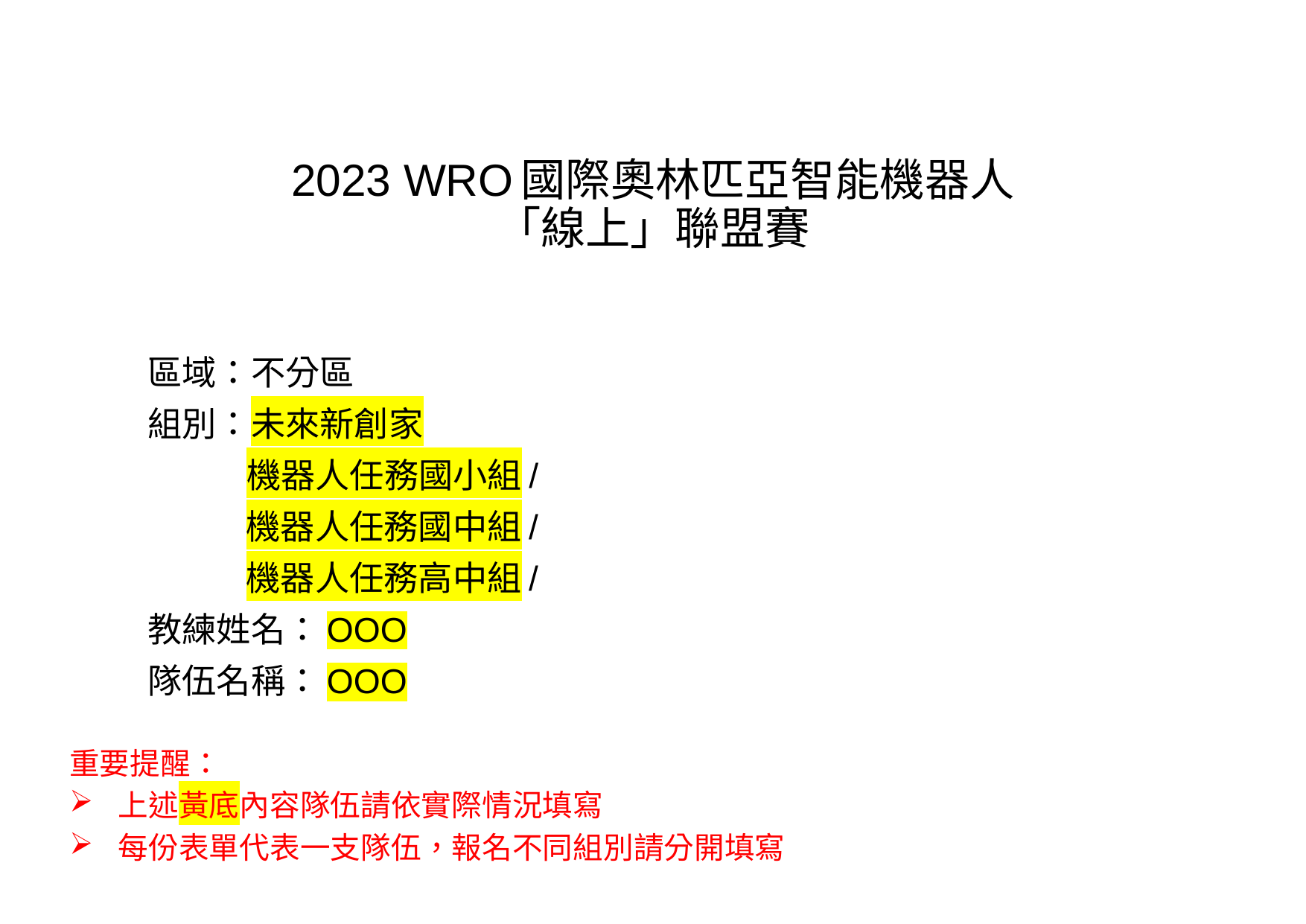

# 2023 WRO國際奧林匹亞智能機器人 「線上」聯盟賽

區域：不分區
組別：未來新創家
機器人任務國小組/
            機器人任務國中組/
            機器人任務高中組/
教練姓名：OOO
隊伍名稱：OOO
重要提醒：
上述黃底內容隊伍請依實際情況填寫
每份表單代表一支隊伍，報名不同組別請分開填寫